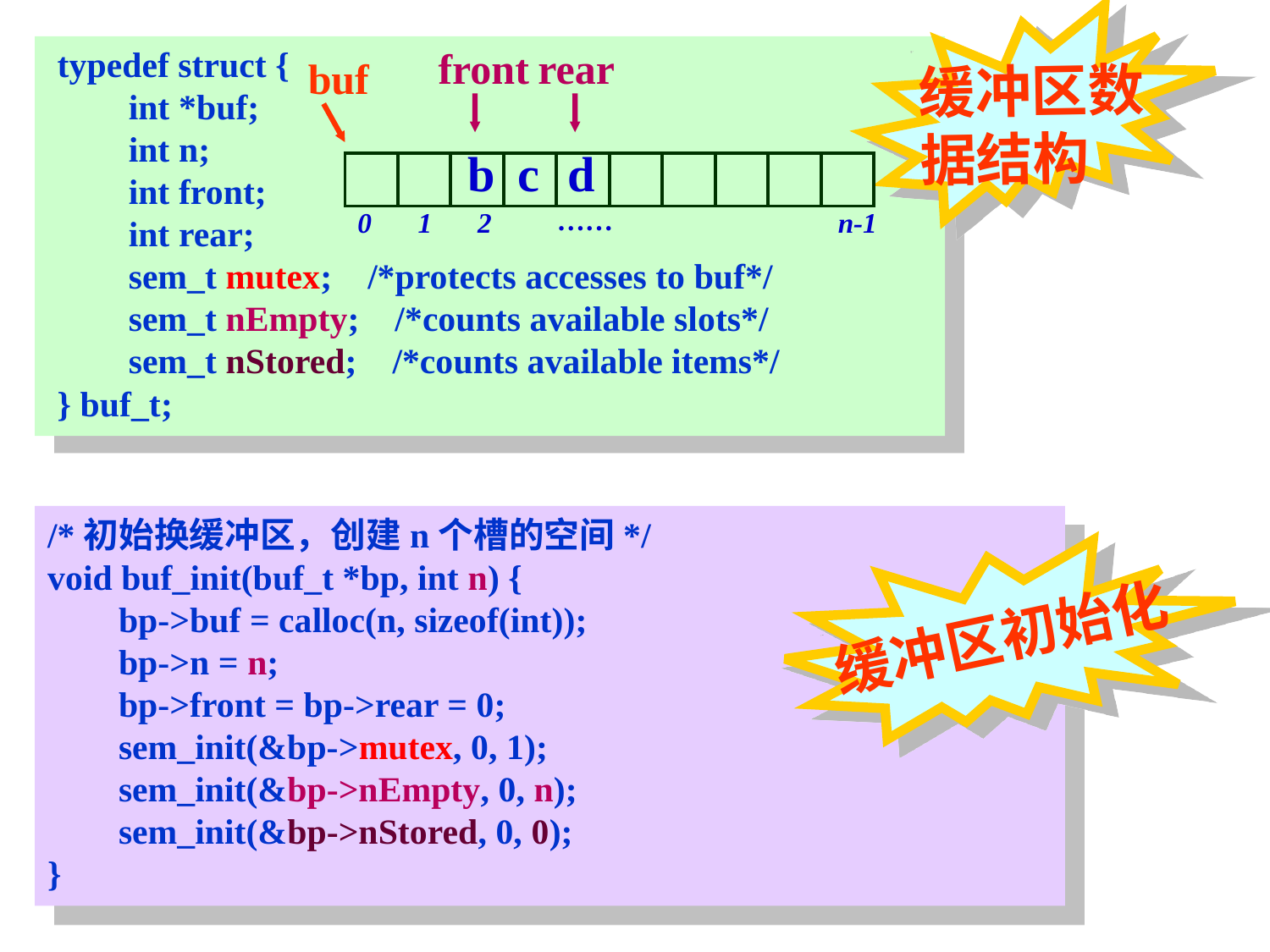

缓冲区数据结构

typedef struct {
        int *buf;
        int n;
        int front;
        int rear;
        sem_t mutex;    /*protects accesses to buf*/
        sem_t nEmpty;    /*counts available slots*/
        sem_t nStored;    /*counts available items*/
} buf_t;
front

rear

buf

b
c
d

……
0
1
2
n-1

/*初始换缓冲区，创建n个槽的空间*/
void buf_init(buf_t *bp, int n) {
        bp->buf = calloc(n, sizeof(int));
        bp->n = n;
        bp->front = bp->rear = 0;
        sem_init(&bp->mutex, 0, 1);
        sem_init(&bp->nEmpty, 0, n);
        sem_init(&bp->nStored, 0, 0);
}

缓冲区初始化